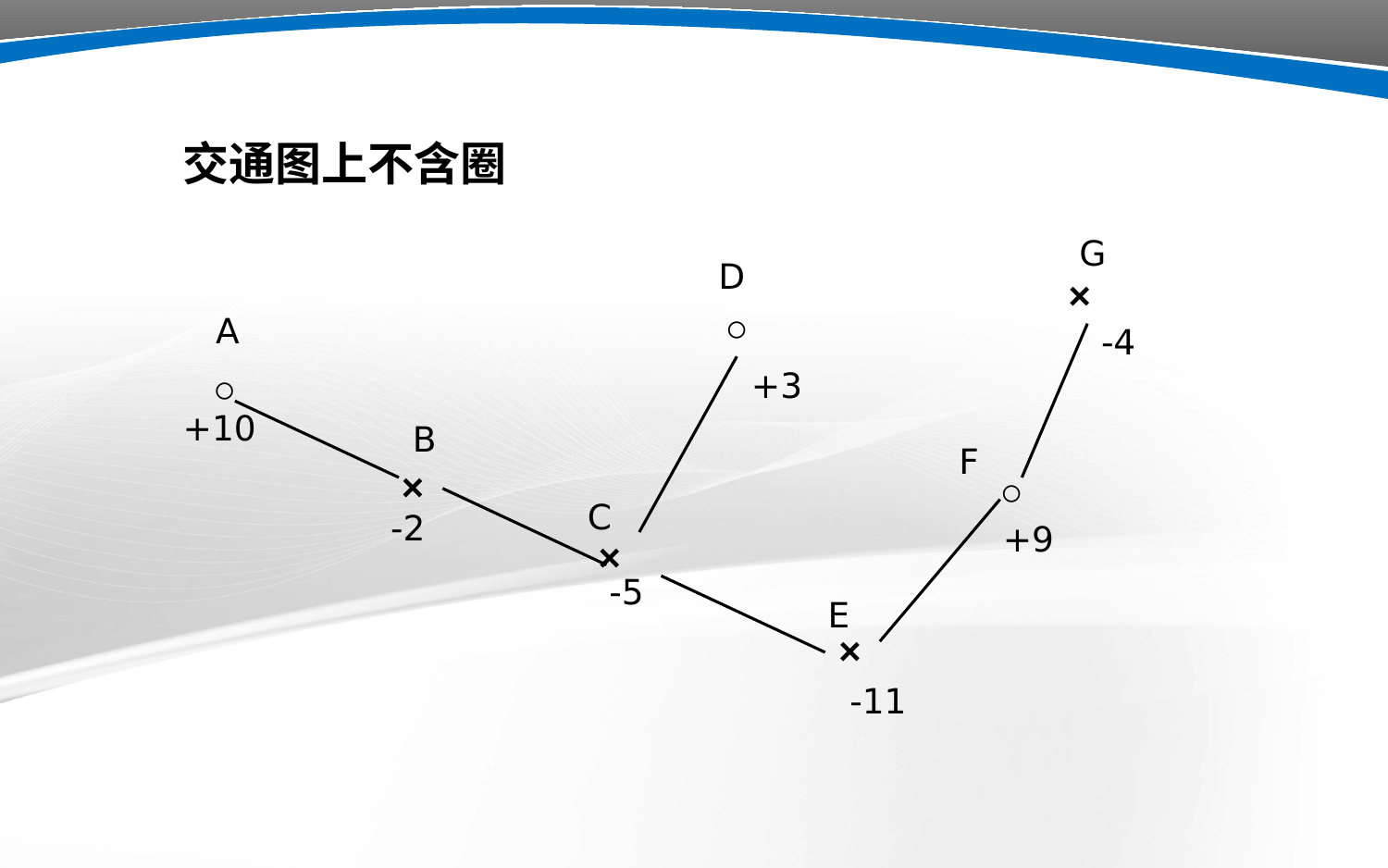

交通图上不含圈
G
D
×
○
A
-4
○
+3
+10
B
F
×
○
C
-2
+9
×
-5
E
×
-11